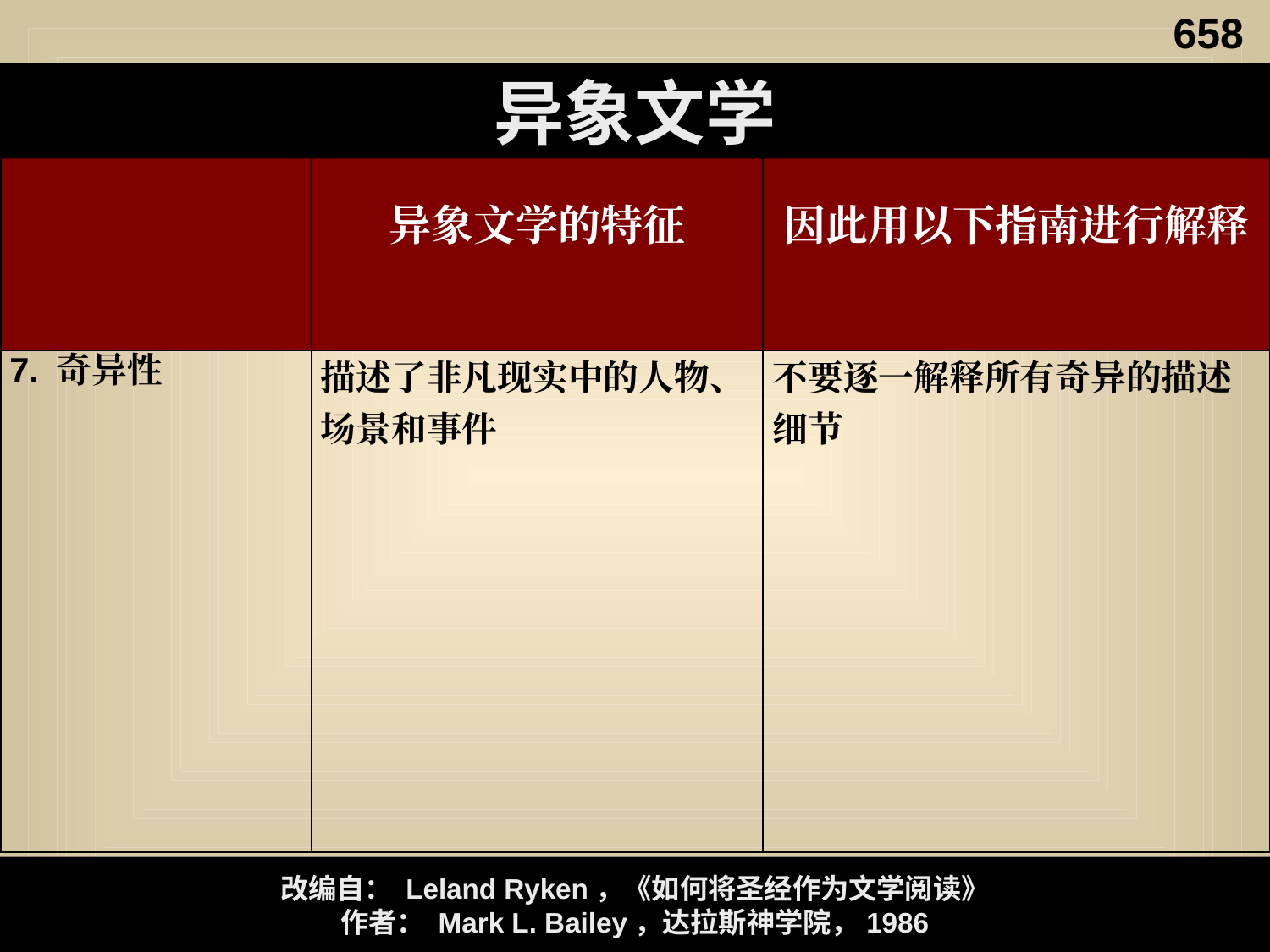

658
异象文学
|  | 异象文学的特征 | 因此用以下指南进行解释 |
| --- | --- | --- |
| 7. 奇异性 | 描述了非凡现实中的人物、场景和事件 | 不要逐一解释所有奇异的描述细节 |
改编自： Leland Ryken，《如何将圣经作为文学阅读》
作者： Mark L. Bailey，达拉斯神学院，1986